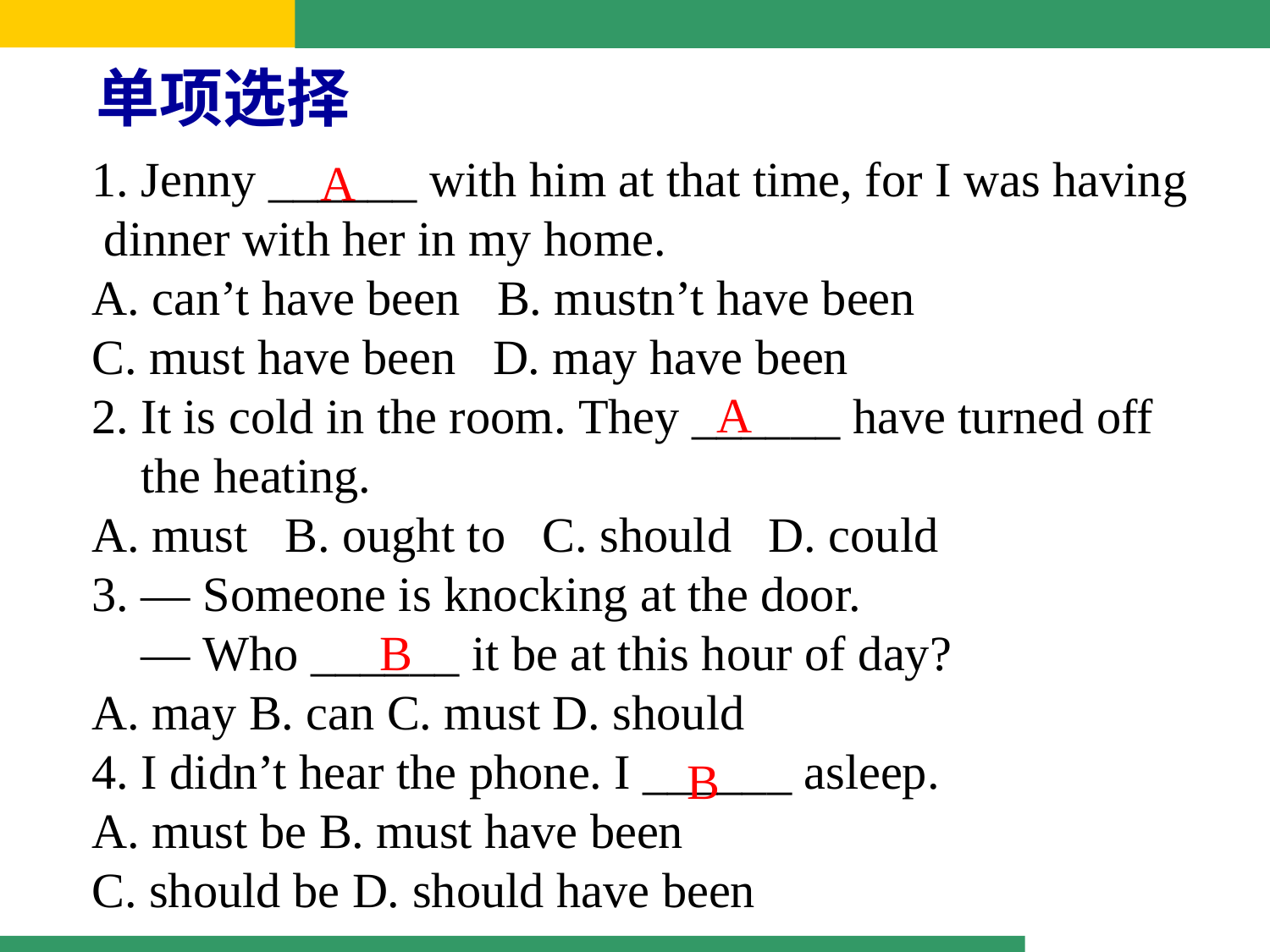

单项选择

1. Jenny ______ with him at that time, for I was having dinner with her in my home.
A. can’t have been   B. mustn’t have been 
C. must have been   D. may have been
2. It is cold in the room. They ______ have turned off
    the heating.
A. must   B. ought to   C. should   D. could
3. — Someone is knocking at the door.
    — Who ______ it be at this hour of day?
A. may B. can C. must D. should
4. I didn’t hear the phone. I ______ asleep.
A. must be B. must have been 
C. should be D. should have been
A
A
B
B